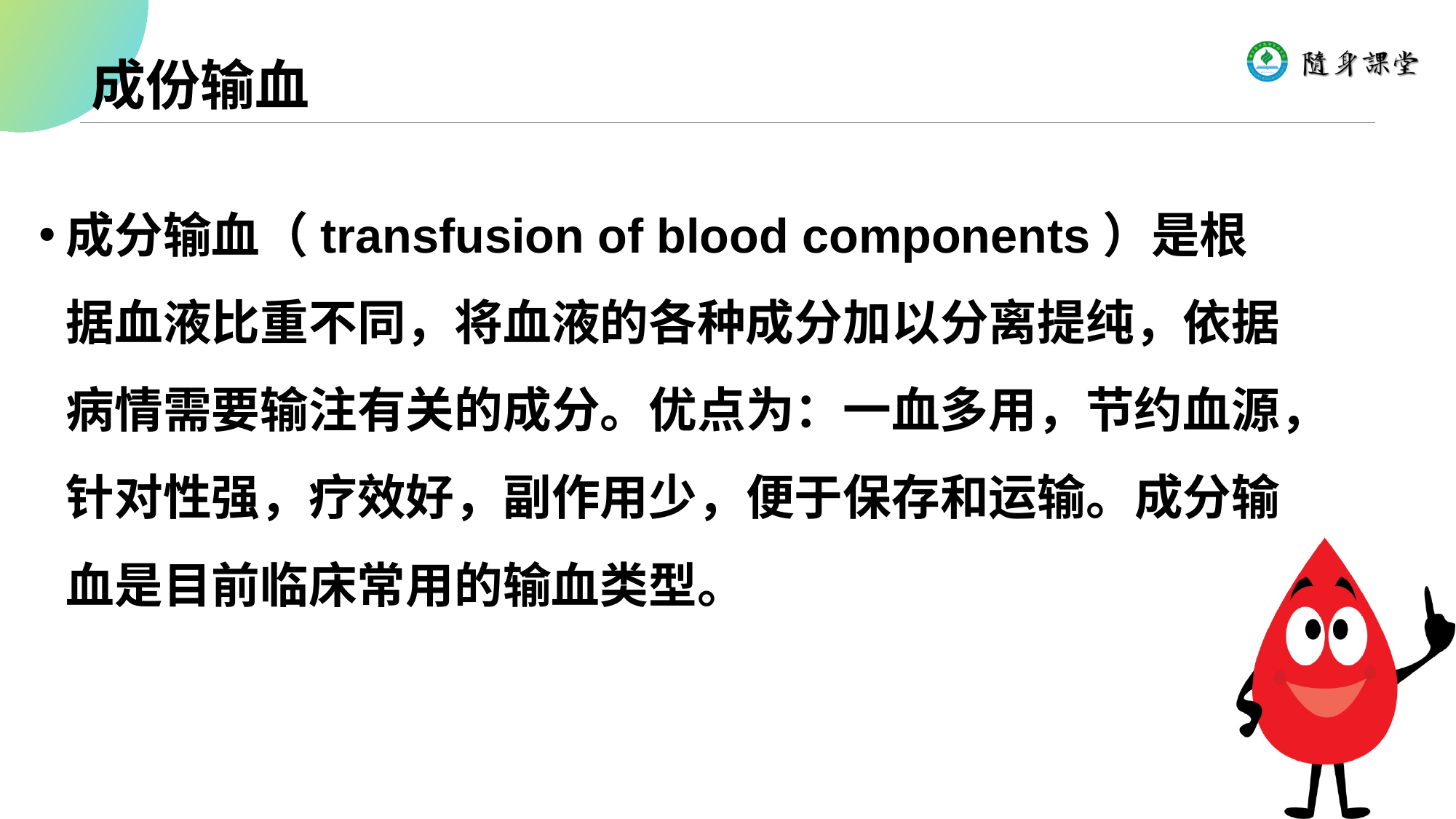

# 成份输血
成分输血（transfusion of blood components）是根据血液比重不同，将血液的各种成分加以分离提纯，依据病情需要输注有关的成分。优点为：一血多用，节约血源，针对性强，疗效好，副作用少，便于保存和运输。成分输血是目前临床常用的输血类型。